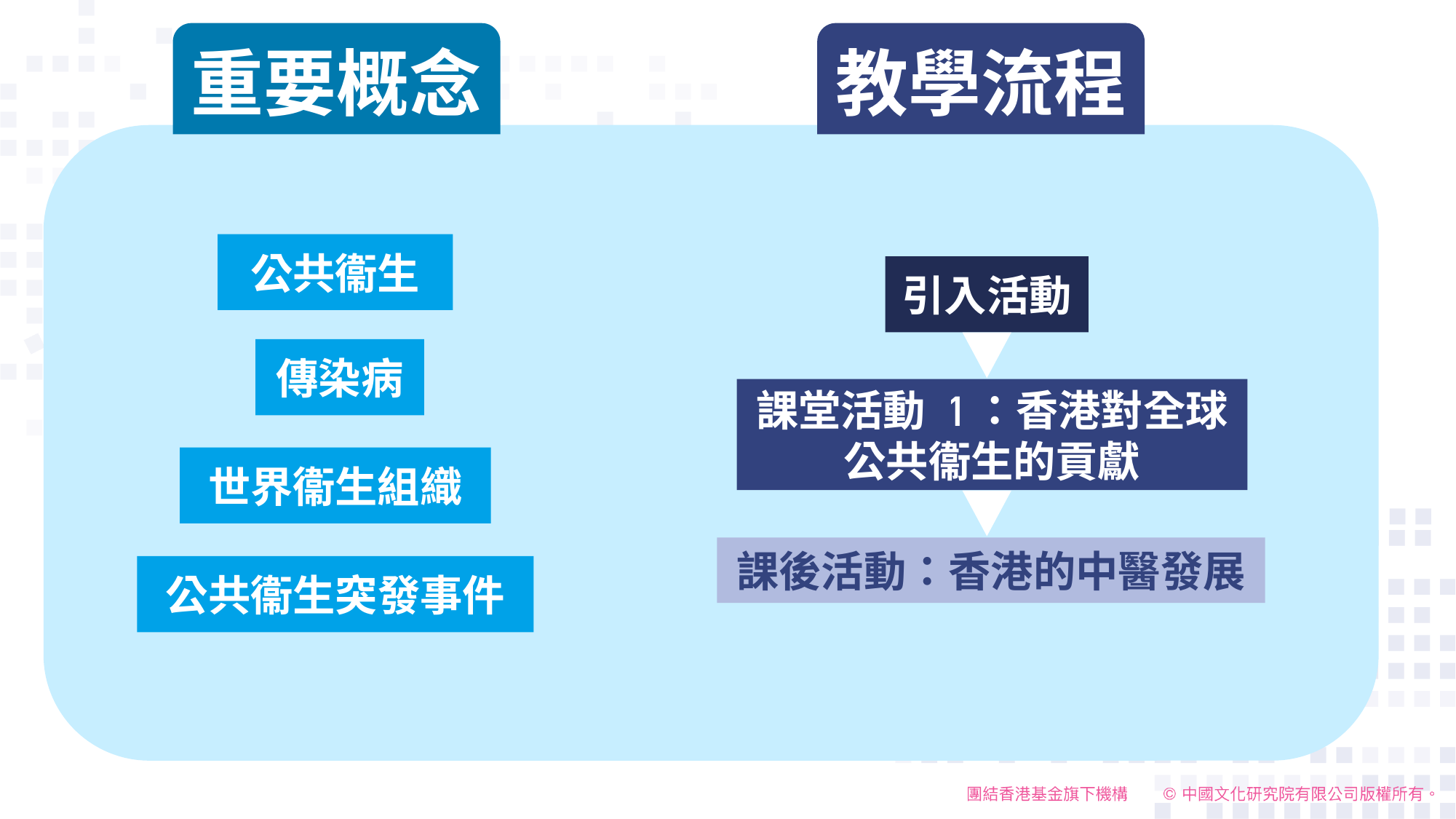

重要概念
教學流程

公共衞生
引入活動

傳染病
課堂活動 1：香港對全球公共衞生的貢獻
世界衞生組織

課後活動：香港的中醫發展
公共衞生突發事件